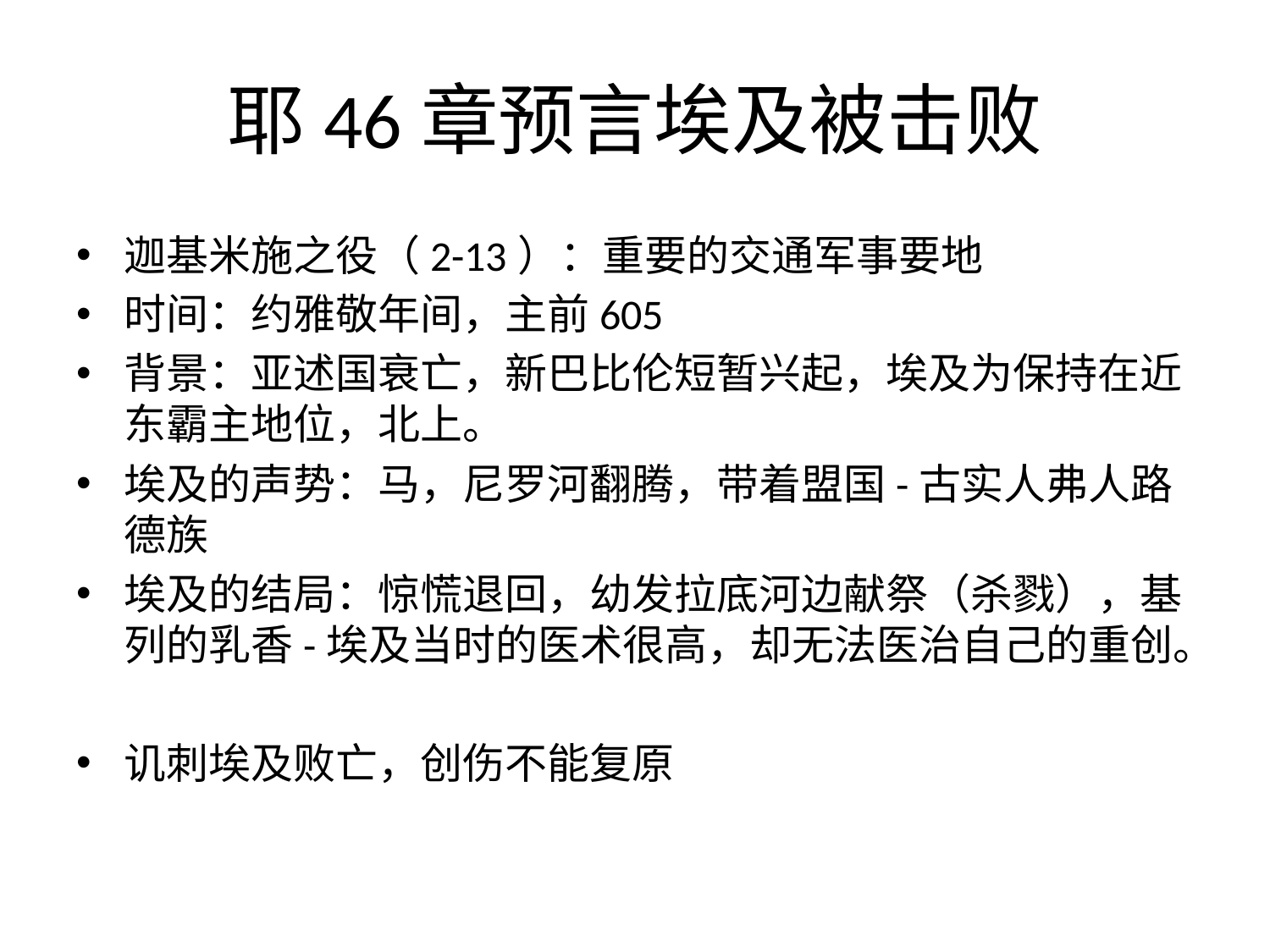

# 耶46章预言埃及被击败
迦基米施之役（2-13）：重要的交通军事要地
时间：约雅敬年间，主前605
背景：亚述国衰亡，新巴比伦短暂兴起，埃及为保持在近东霸主地位，北上。
埃及的声势：马，尼罗河翻腾，带着盟国-古实人弗人路德族
埃及的结局：惊慌退回，幼发拉底河边献祭（杀戮），基列的乳香-埃及当时的医术很高，却无法医治自己的重创。

讥刺埃及败亡，创伤不能复原